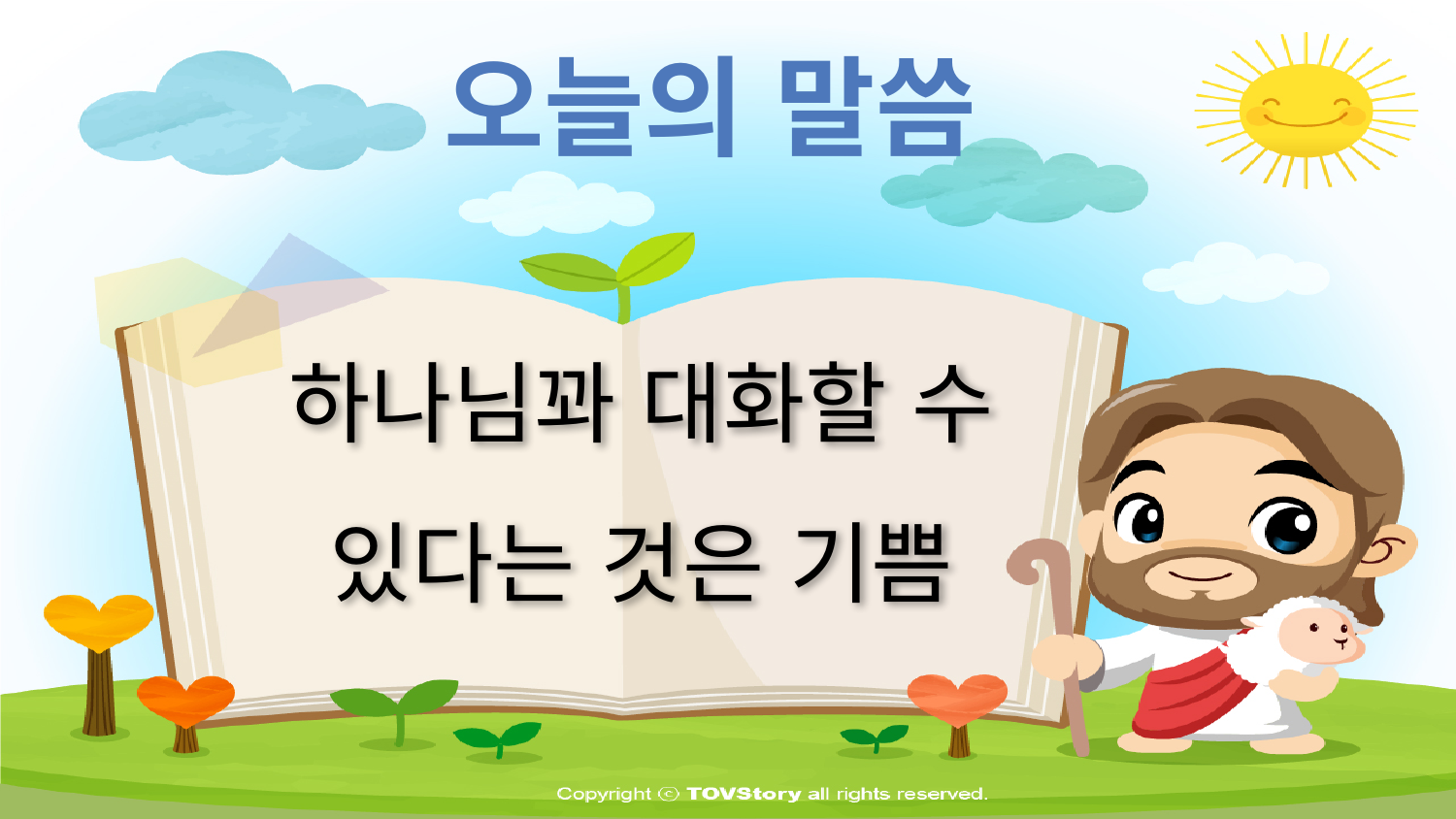

오늘의 말씀
하나님꽈 대화할 수
있다는 것은 기쁨